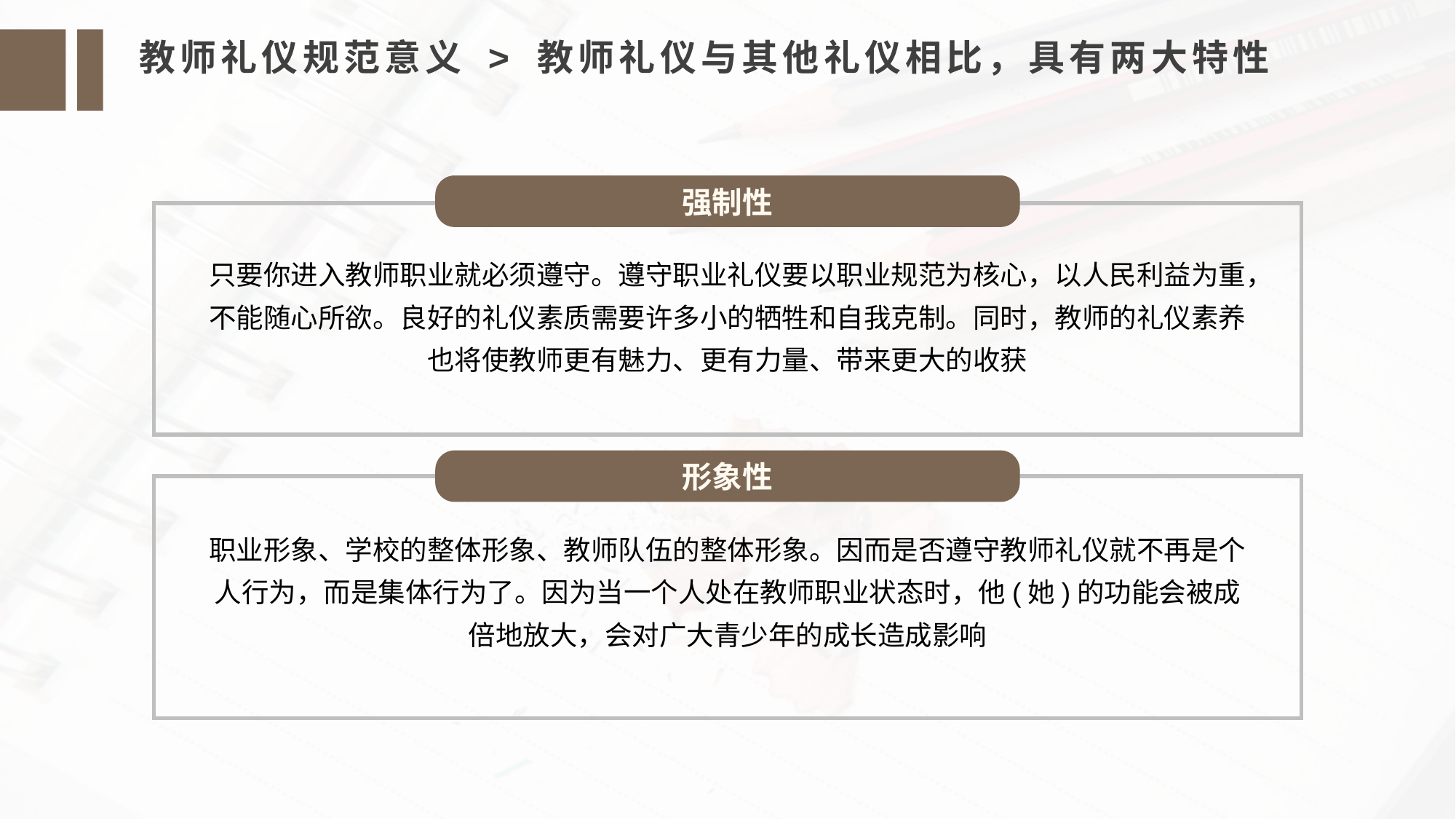

教师礼仪规范意义 > 教师礼仪与其他礼仪相比，具有两大特性
强制性

只要你进入教师职业就必须遵守。遵守职业礼仪要以职业规范为核心，以人民利益为重，不能随心所欲。良好的礼仪素质需要许多小的牺牲和自我克制。同时，教师的礼仪素养也将使教师更有魅力、更有力量、带来更大的收获
形象性

职业形象、学校的整体形象、教师队伍的整体形象。因而是否遵守教师礼仪就不再是个人行为，而是集体行为了。因为当一个人处在教师职业状态时，他(她)的功能会被成倍地放大，会对广大青少年的成长造成影响